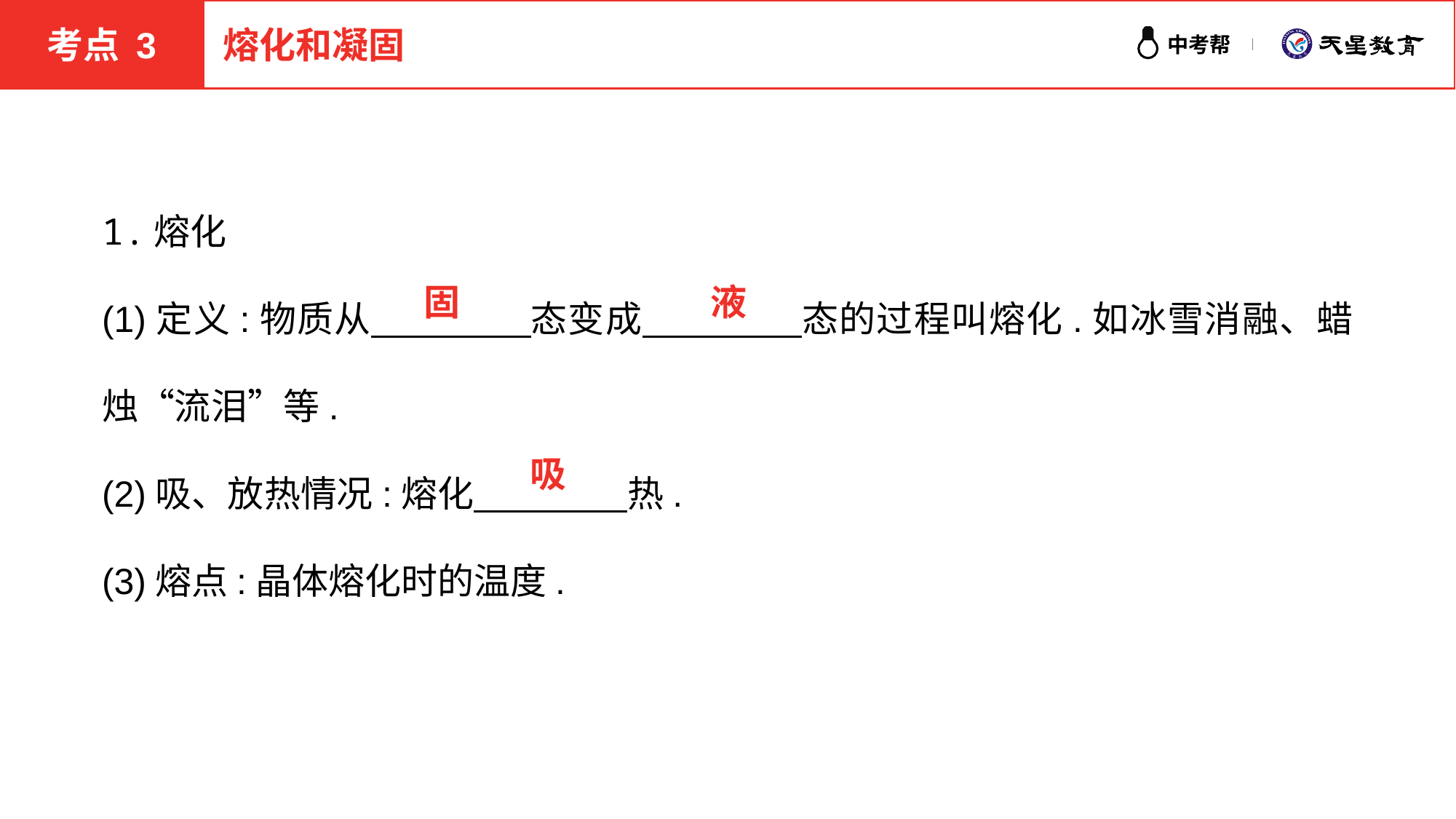

考点 3
熔化和凝固
1.熔化
(1)定义:物质从 　　　　态变成 　　　　态的过程叫熔化.如冰雪消融、蜡烛“流泪”等.
(2)吸、放热情况:熔化 　　　　热.
(3)熔点:晶体熔化时的温度.
固
液
吸